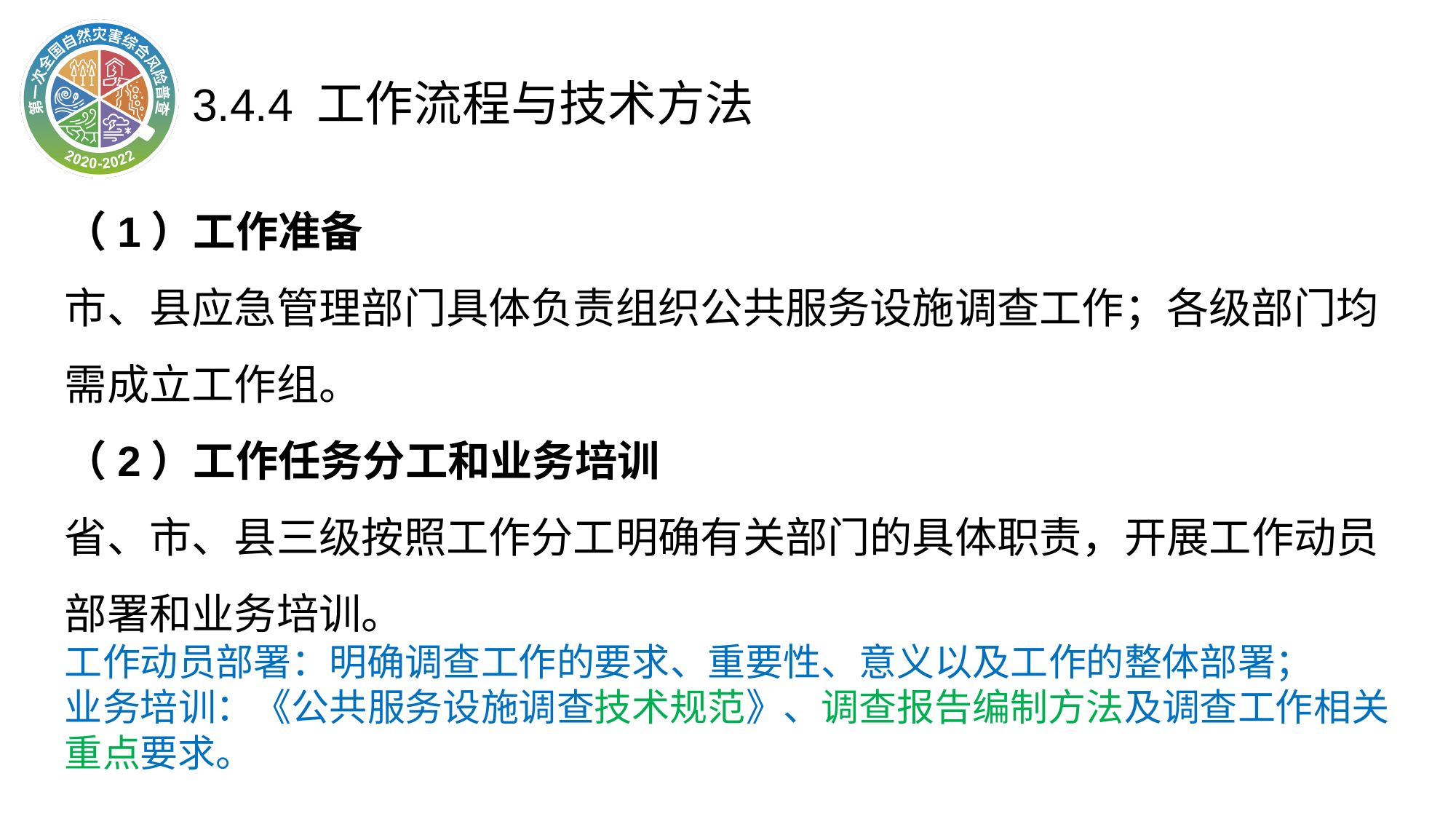

3.4.4 工作流程与技术方法
（1）工作准备
市、县应急管理部门具体负责组织公共服务设施调查工作；各级部门均需成立工作组。
（2）工作任务分工和业务培训
省、市、县三级按照工作分工明确有关部门的具体职责，开展工作动员部署和业务培训。
工作动员部署：明确调查工作的要求、重要性、意义以及工作的整体部署；
业务培训：《公共服务设施调查技术规范》、调查报告编制方法及调查工作相关重点要求。